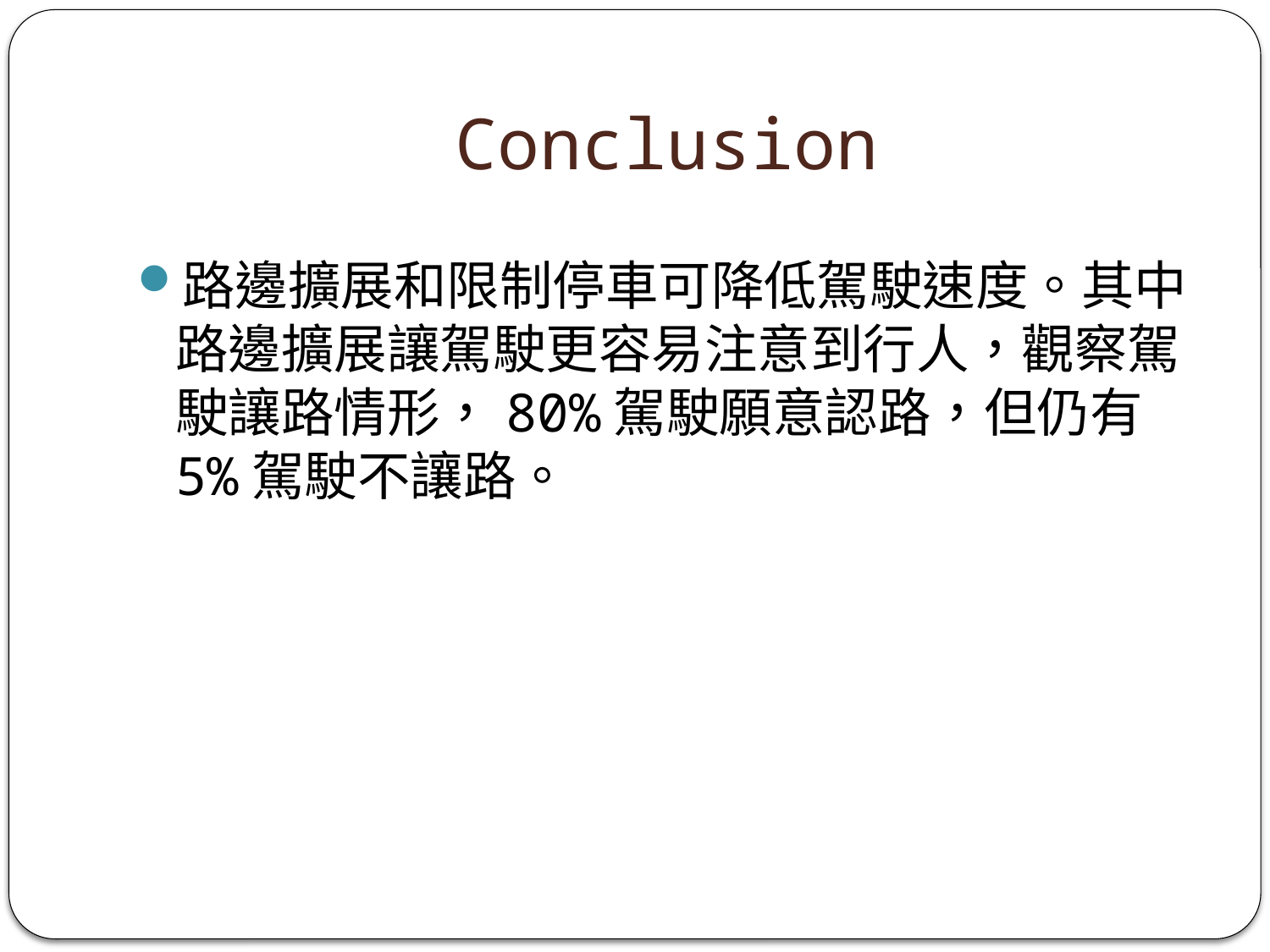

# Conclusion
路邊擴展和限制停車可降低駕駛速度。其中路邊擴展讓駕駛更容易注意到行人，觀察駕駛讓路情形，80%駕駛願意認路，但仍有5%駕駛不讓路。